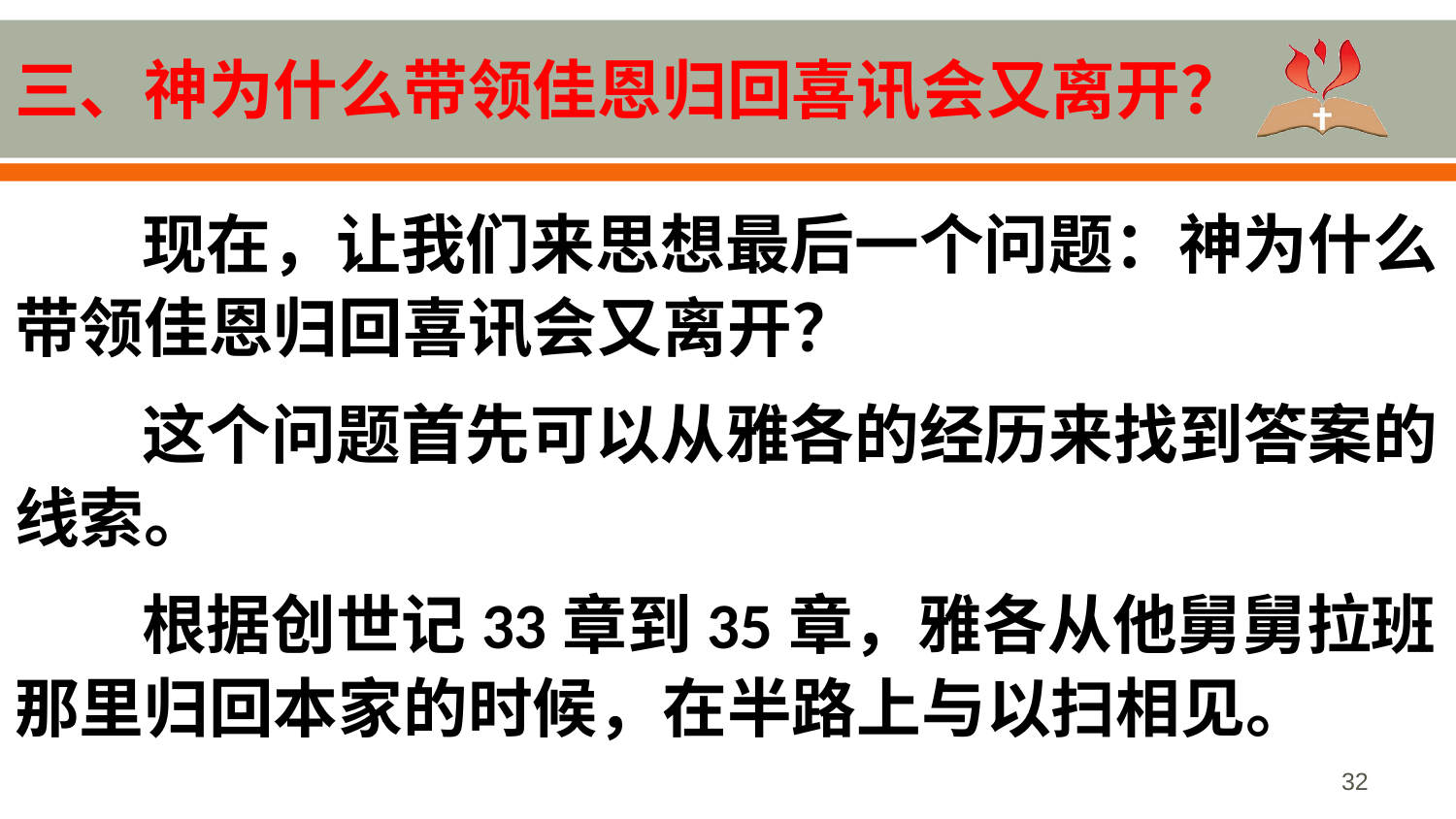

# 三、神为什么带领佳恩归回喜讯会又离开？
现在，让我们来思想最后一个问题：神为什么带领佳恩归回喜讯会又离开？
这个问题首先可以从雅各的经历来找到答案的线索。
根据创世记33章到35章，雅各从他舅舅拉班那里归回本家的时候，在半路上与以扫相见。

32